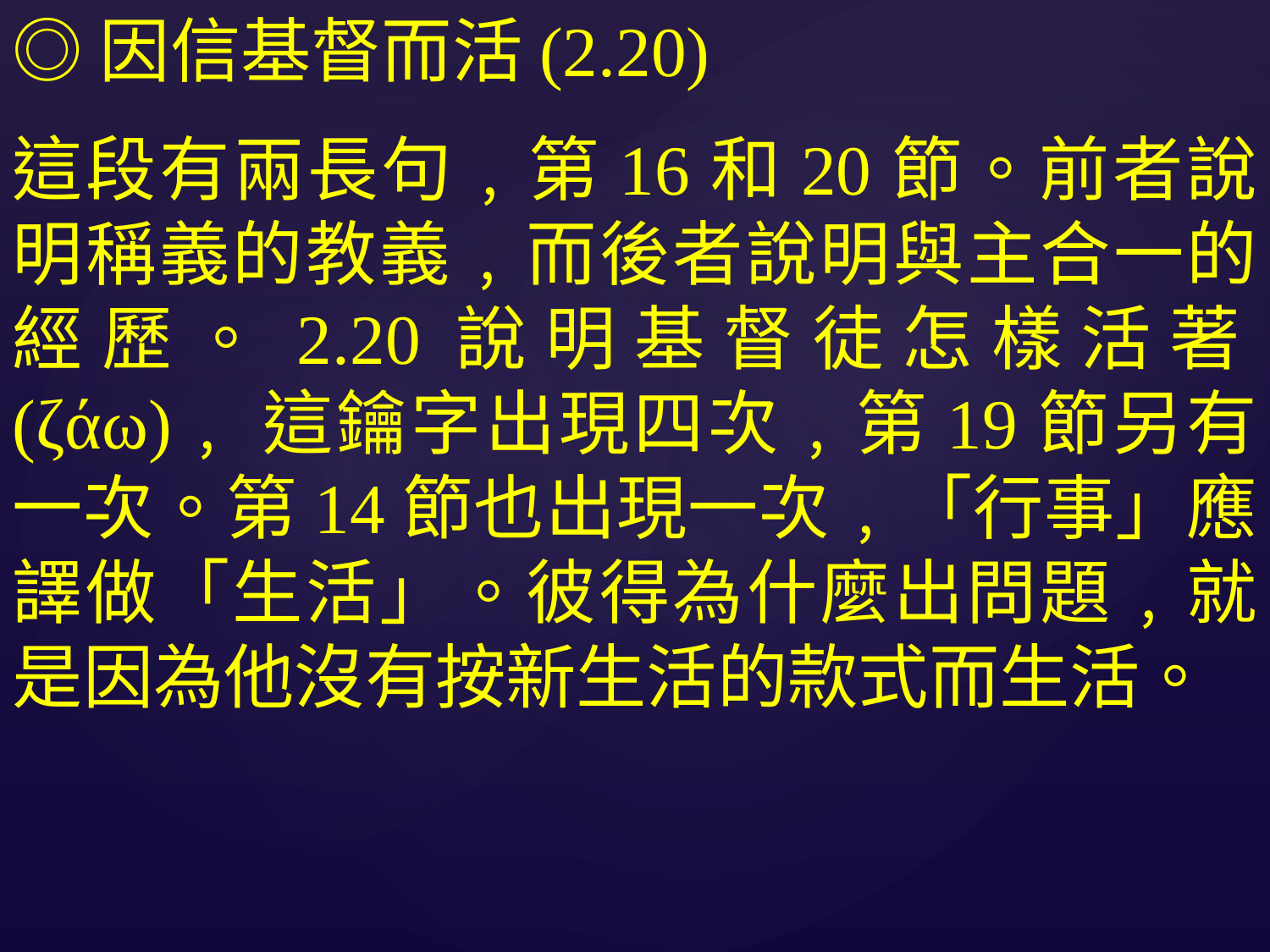

◎因信基督而活(2.20)

這段有兩長句﹐第16和20節。前者說明稱義的教義﹐而後者說明與主合一的經歷。2.20說明基督徒怎樣活著(ζάω)﹐這鑰字出現四次﹐第19節另有一次。第14節也出現一次﹐「行事」應譯做「生活」。彼得為什麼出問題﹐就是因為他沒有按新生活的款式而生活。